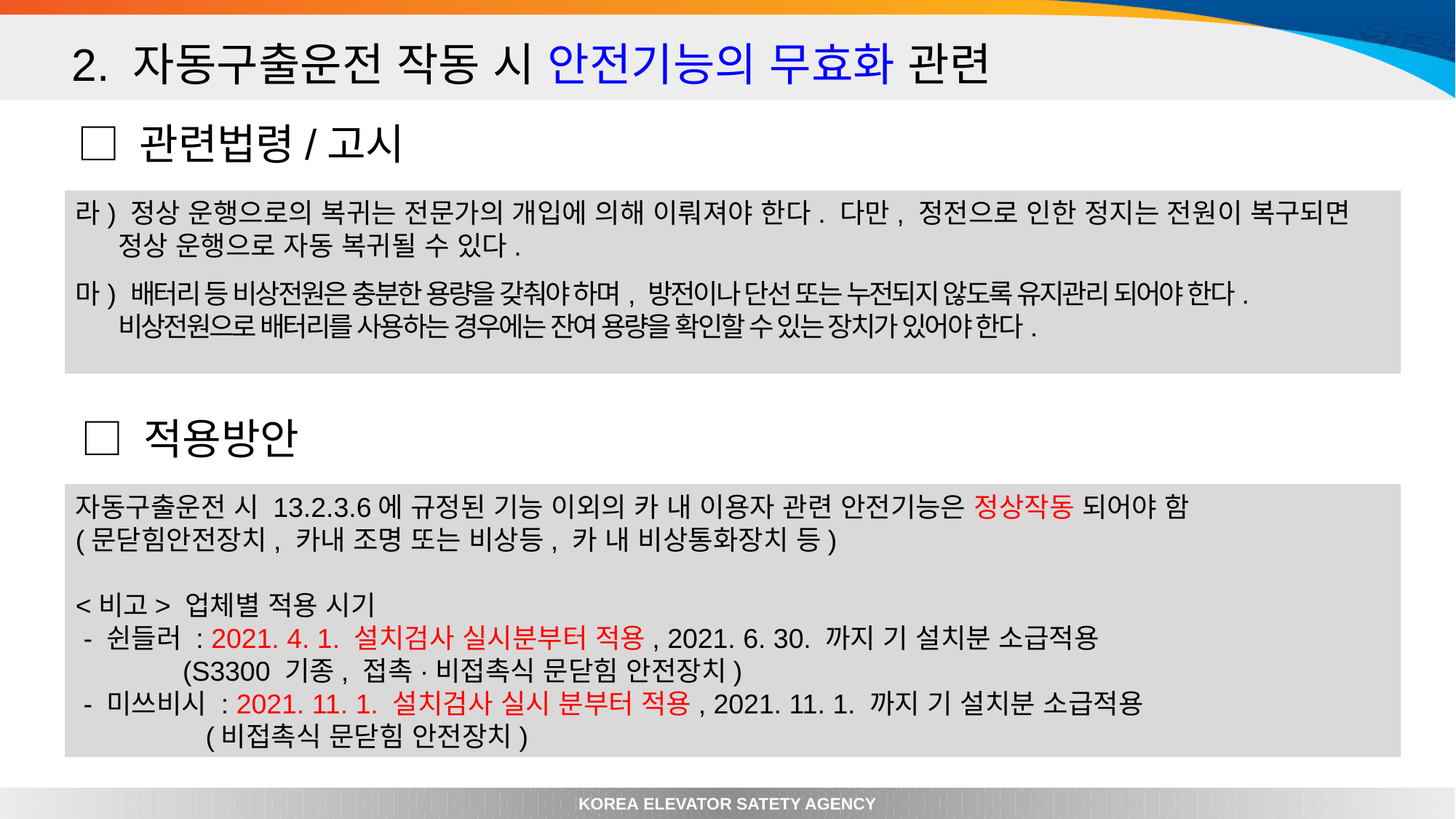

2. 자동구출운전 작동 시 안전기능의 무효화 관련
□ 관련법령/고시
라) 정상 운행으로의 복귀는 전문가의 개입에 의해 이뤄져야 한다. 다만, 정전으로 인한 정지는 전원이 복구되면 정상 운행으로 자동 복귀될 수 있다.
마) 배터리 등 비상전원은 충분한 용량을 갖춰야 하며, 방전이나 단선 또는 누전되지 않도록 유지관리 되어야 한다.     비상전원으로 배터리를 사용하는 경우에는 잔여 용량을 확인할 수 있는 장치가 있어야 한다.

□ 적용방안
자동구출운전 시 13.2.3.6에 규정된 기능 이외의 카 내 이용자 관련 안전기능은 정상작동 되어야 함
(문닫힘안전장치, 카내 조명 또는 비상등, 카 내 비상통화장치 등)

<비고> 업체별 적용 시기
 - 쉰들러 : 2021. 4. 1. 설치검사 실시분부터 적용, 2021. 6. 30. 까지 기 설치분 소급적용
              (S3300 기종, 접촉·비접촉식 문닫힘 안전장치)
 - 미쓰비시 : 2021. 11. 1. 설치검사 실시 분부터 적용, 2021. 11. 1. 까지 기 설치분 소급적용
                 (비접촉식 문닫힘 안전장치)